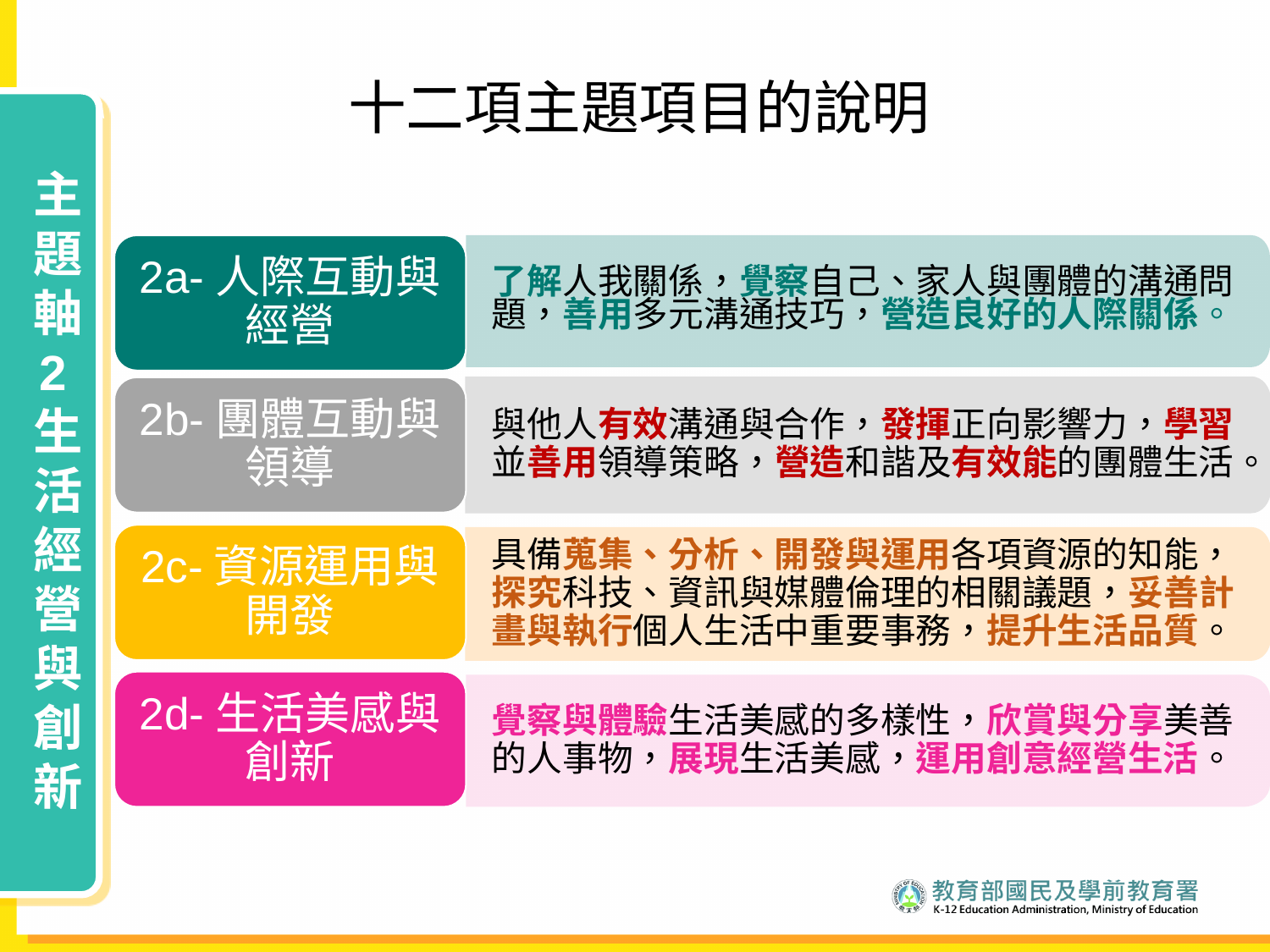

十二項主題項目的說明
主題軸
2
生活經營與創新
2a-人際互動與經營
了解人我關係，覺察自己、家人與團體的溝通問題，善用多元溝通技巧，營造良好的人際關係。
2b-團體互動與領導
與他人有效溝通與合作，發揮正向影響力，學習並善用領導策略，營造和諧及有效能的團體生活。

2c-資源運用與開發
具備蒐集、分析、開發與運用各項資源的知能，探究科技、資訊與媒體倫理的相關議題，妥善計畫與執行個人生活中重要事務，提升生活品質。
2d-生活美感與創新
覺察與體驗生活美感的多樣性，欣賞與分享美善的人事物，展現生活美感，運用創意經營生活。